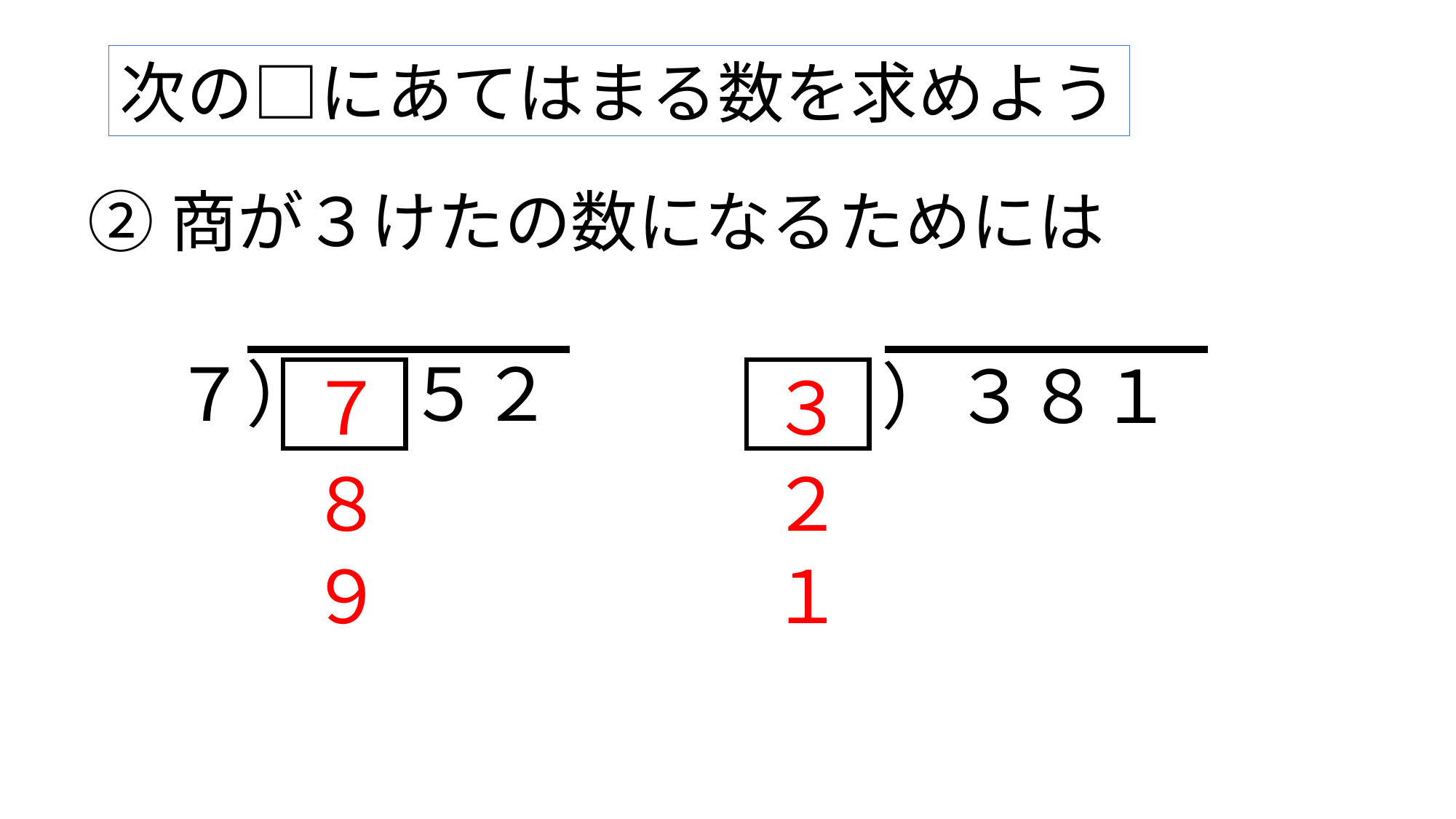

次の□にあてはまる数を求めよう
②商が３けたの数になるためには
７）　 ５２
）３８１
７
３

８
２
９
１